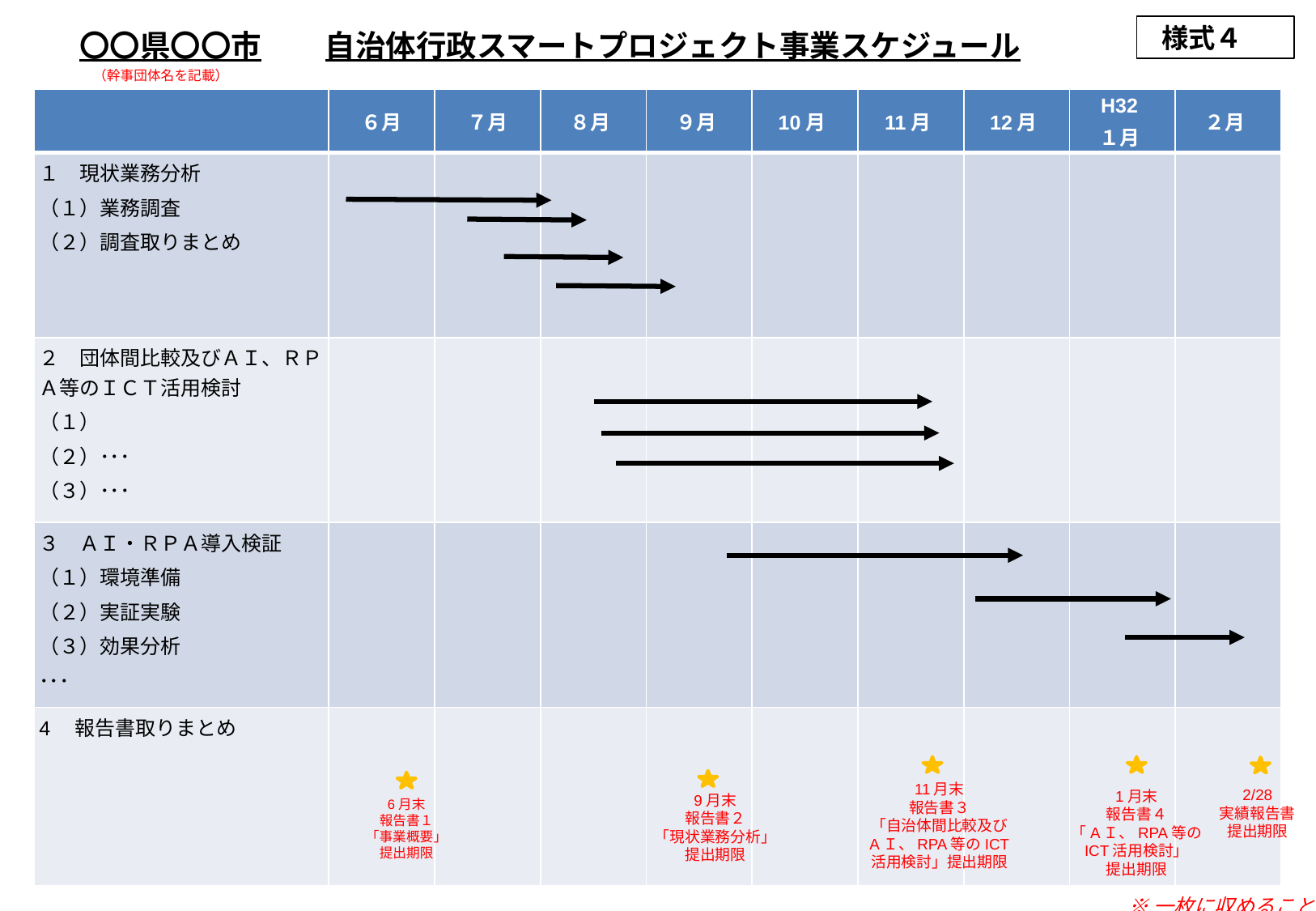

様式４
〇〇県〇〇市
自治体行政スマートプロジェクト事業スケジュール
（幹事団体名を記載）
|  | ６月 | ７月 | ８月 | ９月 | 10月 | 11月 | 12月 | H32 １月 | ２月 |
| --- | --- | --- | --- | --- | --- | --- | --- | --- | --- |
| １　現状業務分析 （１）業務調査 （２）調査取りまとめ |  |  |  |  |  |  |  |  |  |
| ２　団体間比較及びＡＩ、ＲＰＡ等のＩＣＴ活用検討 （１） （２）･･･ （３）･･･ |  |  |  |  |  |  |  |  |  |
| ３　ＡＩ・ＲＰＡ導入検証 （１）環境準備 （２）実証実験 （３）効果分析 ･･･ |  |  |  |  |  |  |  |  |  |
| 4　報告書取りまとめ |  |  |  |  |  |  |  |  |  |

11月末
報告書３
「自治体間比較及び
AＩ、RPA等のICT
活用検討」提出期限

2/28
実績報告書
提出期限

9月末
報告書２
「現状業務分析」
提出期限

6月末
報告書１
「事業概要」
提出期限
1月末
報告書４
「AＩ、RPA等の
ICT活用検討」
提出期限
※一枚に収めること。